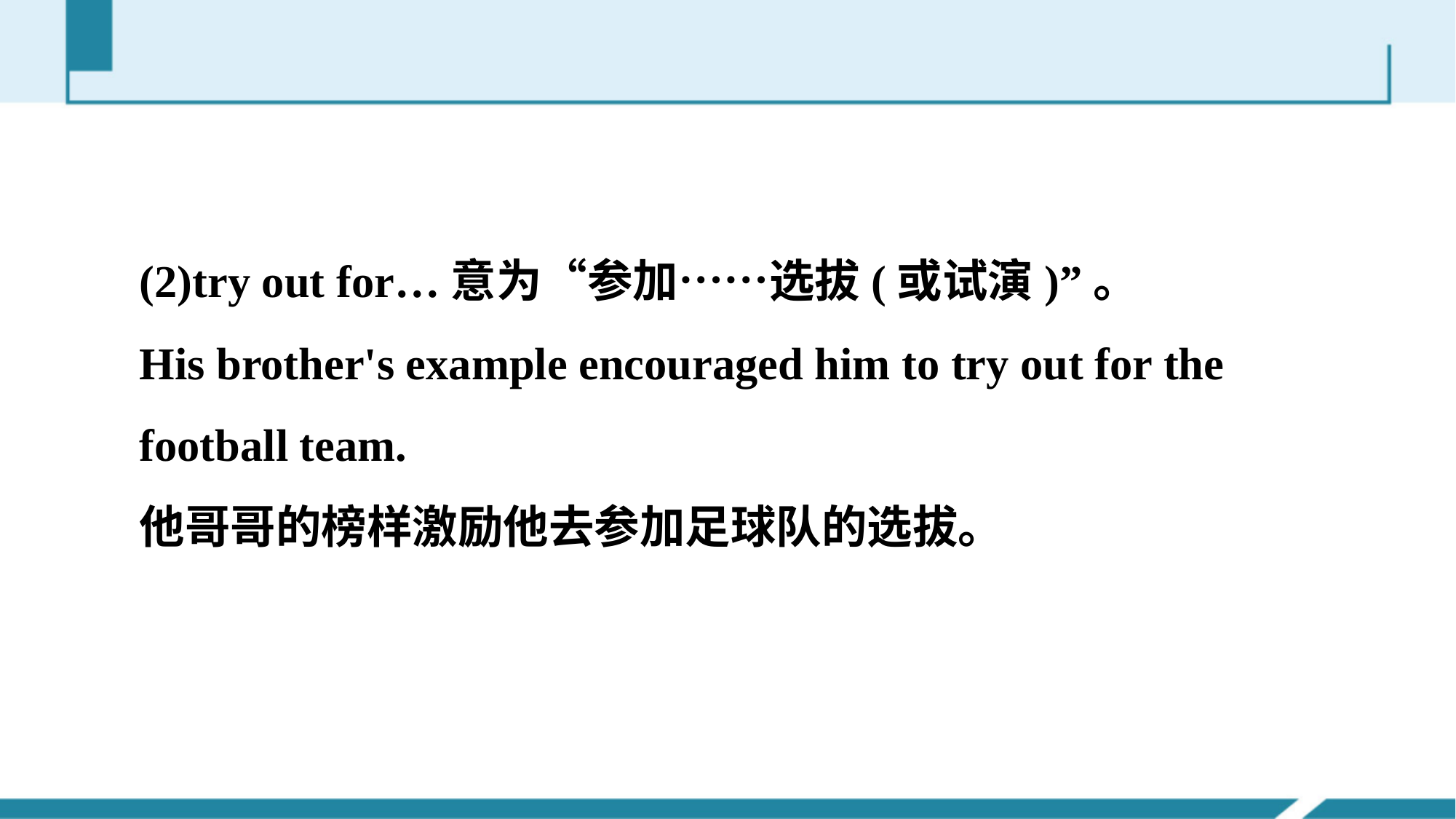

(2)try out for…意为“参加……选拔(或试演)”。
His brother's example encouraged him to try out for the football team.
他哥哥的榜样激励他去参加足球队的选拔。